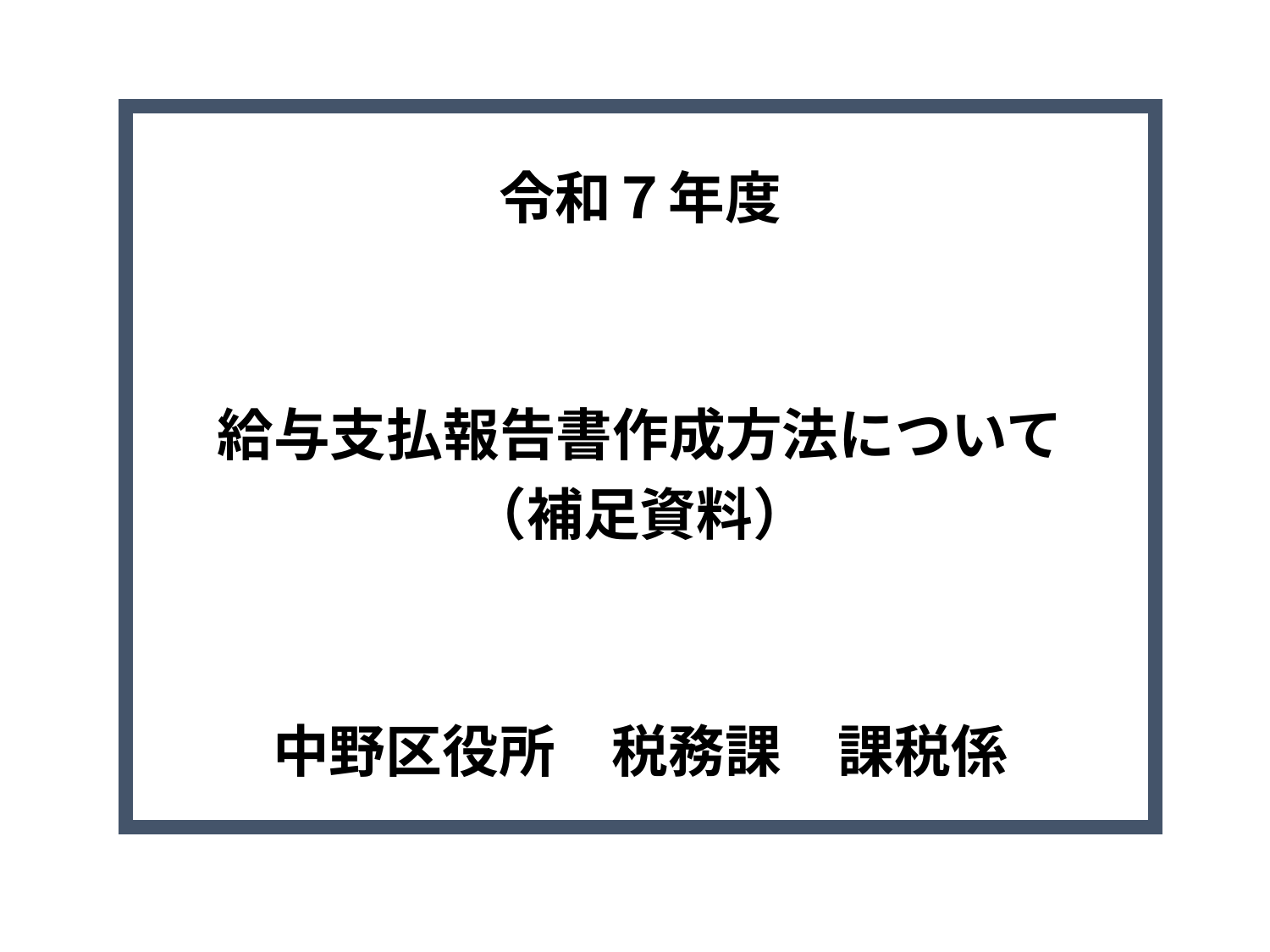

令和７年度

給与支払報告書作成方法について
（補足資料）

中野区役所　税務課　課税係